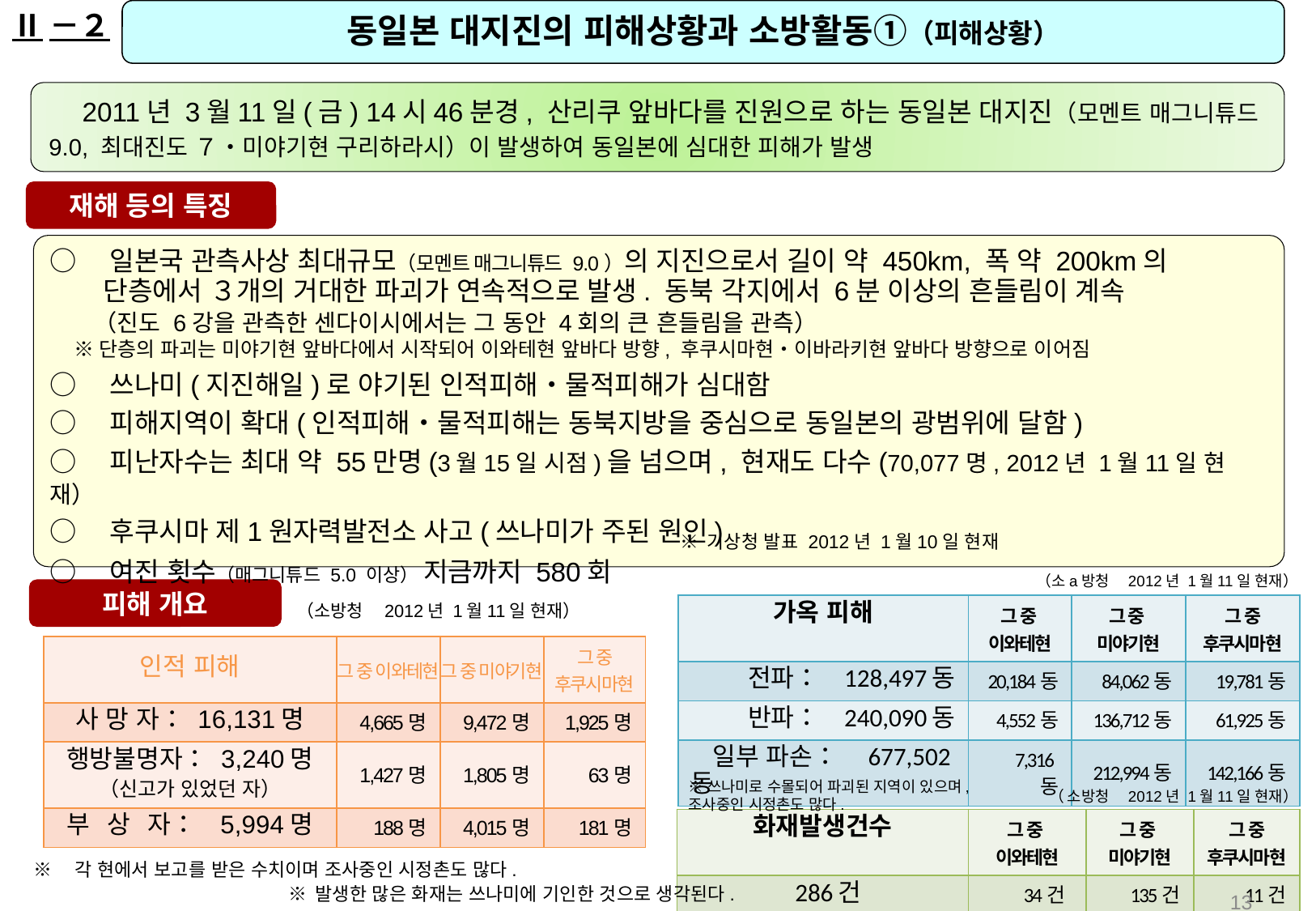

Ⅱ－２

동일본 대지진의 피해상황과 소방활동①（피해상황）
　2011년 3월11일(금) 14시46분경, 산리쿠 앞바다를 진원으로 하는 동일본 대지진（모멘트 매그니튜드 9.0, 최대진도 ７・미야기현 구리하라시）이 발생하여 동일본에 심대한 피해가 발생
재해 등의 특징
○　일본국 관측사상 최대규모（모멘트 매그니튜드 9.0）의 지진으로서 길이 약 450km, 폭 약 200km의
　　단층에서 ３개의 거대한 파괴가 연속적으로 발생. 동북 각지에서 6분 이상의 흔들림이 계속
     （진도 6강을 관측한 센다이시에서는 그 동안 4회의 큰 흔들림을 관측）
　 ※ 단층의 파괴는 미야기현 앞바다에서 시작되어 이와테현 앞바다 방향, 후쿠시마현・이바라키현 앞바다 방향으로 이어짐

○　쓰나미(지진해일)로 야기된 인적피해・물적피해가 심대함

○　피해지역이 확대(인적피해・물적피해는 동북지방을 중심으로 동일본의 광범위에 달함)

○　피난자수는 최대 약 55만명(3월15일 시점)을 넘으며, 현재도 다수(70,077명, 2012년 1월11일 현재）

○　후쿠시마 제1원자력발전소 사고(쓰나미가 주된 원인)

○　여진 횟수（매그니튜드 5.0 이상） 지금까지 580회
※ 기상청 발표 2012년 1월10일 현재
（소a방청　2012년 1월11일 현재）
피해 개요
（소방청　2012년 1월11일 현재）
| 가옥 피해 | 그 중 이와테현 | 그 중 미야기현 | 그 중 후쿠시마현 |
| --- | --- | --- | --- |
| 전파： 128,497동 | 20,184동 | 84,062동 | 19,781동 |
| 반파： 240,090동 | 4,552동 | 136,712동 | 61,925동 |
| 일부 파손： 677,502동 | 7,316동 | 212,994동 | 142,166동 |
| 인적 피해 | 그 중 이와테현 | 그 중 미야기현 | 그 중 후쿠시마현 |
| --- | --- | --- | --- |
| 사 망 자： 16,131명 | 4,665명 | 9,472명 | 1,925명 |
| 행방불명자： 3,240명 （신고가 있었던 자） | 1,427명 | 1,805명 | 63명 |
| 부 상 자： 5,994명 | 188명 | 4,015명 | 181명 |
※쓰나미로 수몰되어 파괴된 지역이 있으며,
조사중인 시정촌도 많다.
（ 소방청　2012년 1월11일 현재）
| 화재발생건수 | 그 중 이와테현 | 그 중 미야기현 | 그 중 후쿠시마현 |
| --- | --- | --- | --- |
| 286건 | 34건 | 135건 | 11건 |
※　각 현에서 보고를 받은 수치이며 조사중인 시정촌도 많다.
※ 발생한 많은 화재는 쓰나미에 기인한 것으로 생각된다.
13